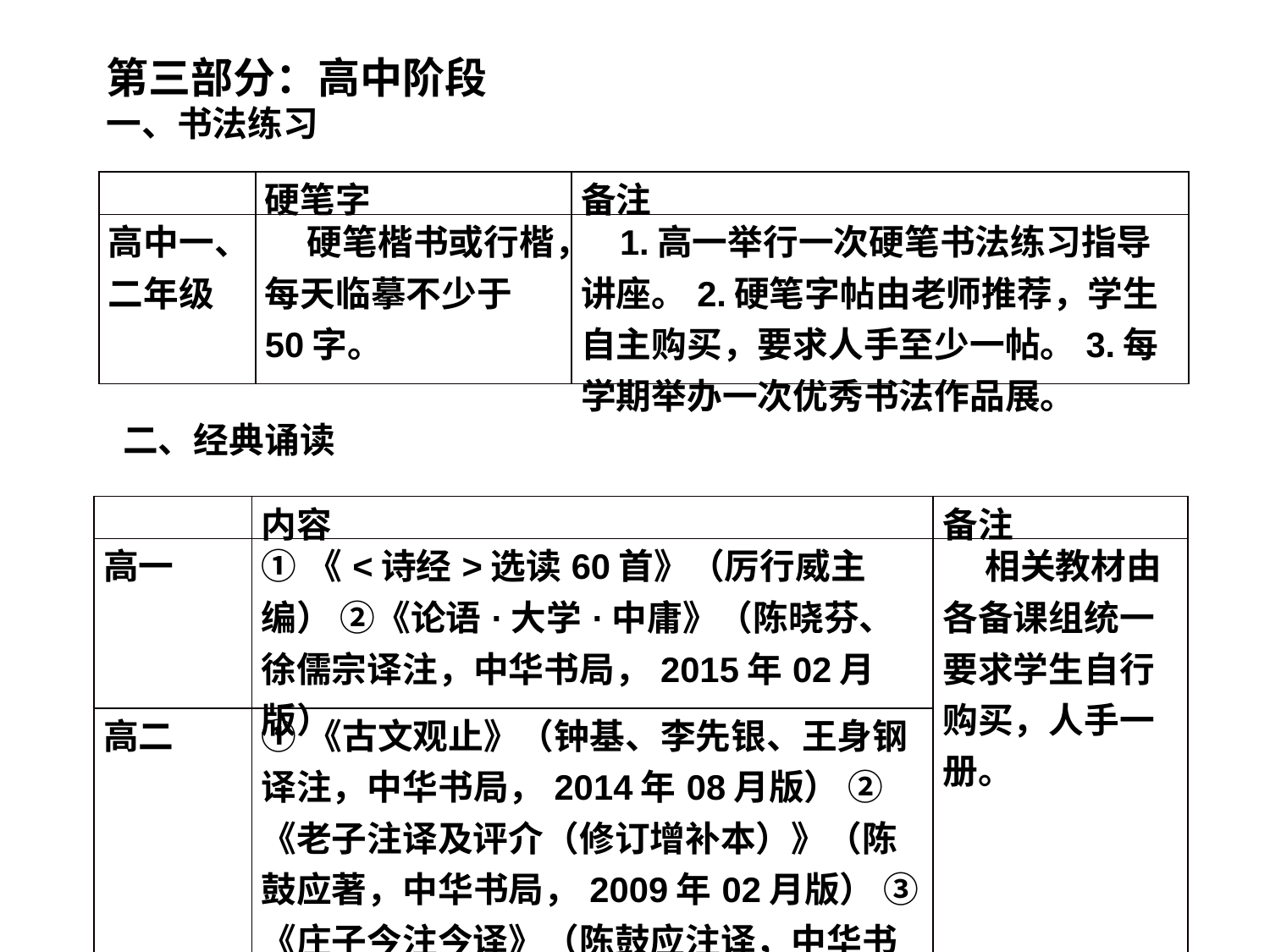

第三部分：高中阶段
一、书法练习
|  | 硬笔字 | 备注 |
| --- | --- | --- |
| 高中一、二年级 | 硬笔楷书或行楷，每天临摹不少于50字。 | 1.高一举行一次硬笔书法练习指导讲座。2.硬笔字帖由老师推荐，学生自主购买，要求人手至少一帖。3.每学期举办一次优秀书法作品展。 |
 二、经典诵读
|  | 内容 | 备注 |
| --- | --- | --- |
| 高一 | ①《<诗经>选读60首》（厉行威主编） ②《论语·大学·中庸》（陈晓芬、徐儒宗译注，中华书局，2015年02月版） | 相关教材由各备课组统一要求学生自行购买，人手一册。 |
| 高二 | ①《古文观止》（钟基、李先银、王身钢译注，中华书局，2014年08月版） ②《老子注译及评介（修订增补本）》（陈鼓应著，中华书局，2009年02月版） ③《庄子今注今译》（陈鼓应注译，中华书局，2016年09月版） |  |